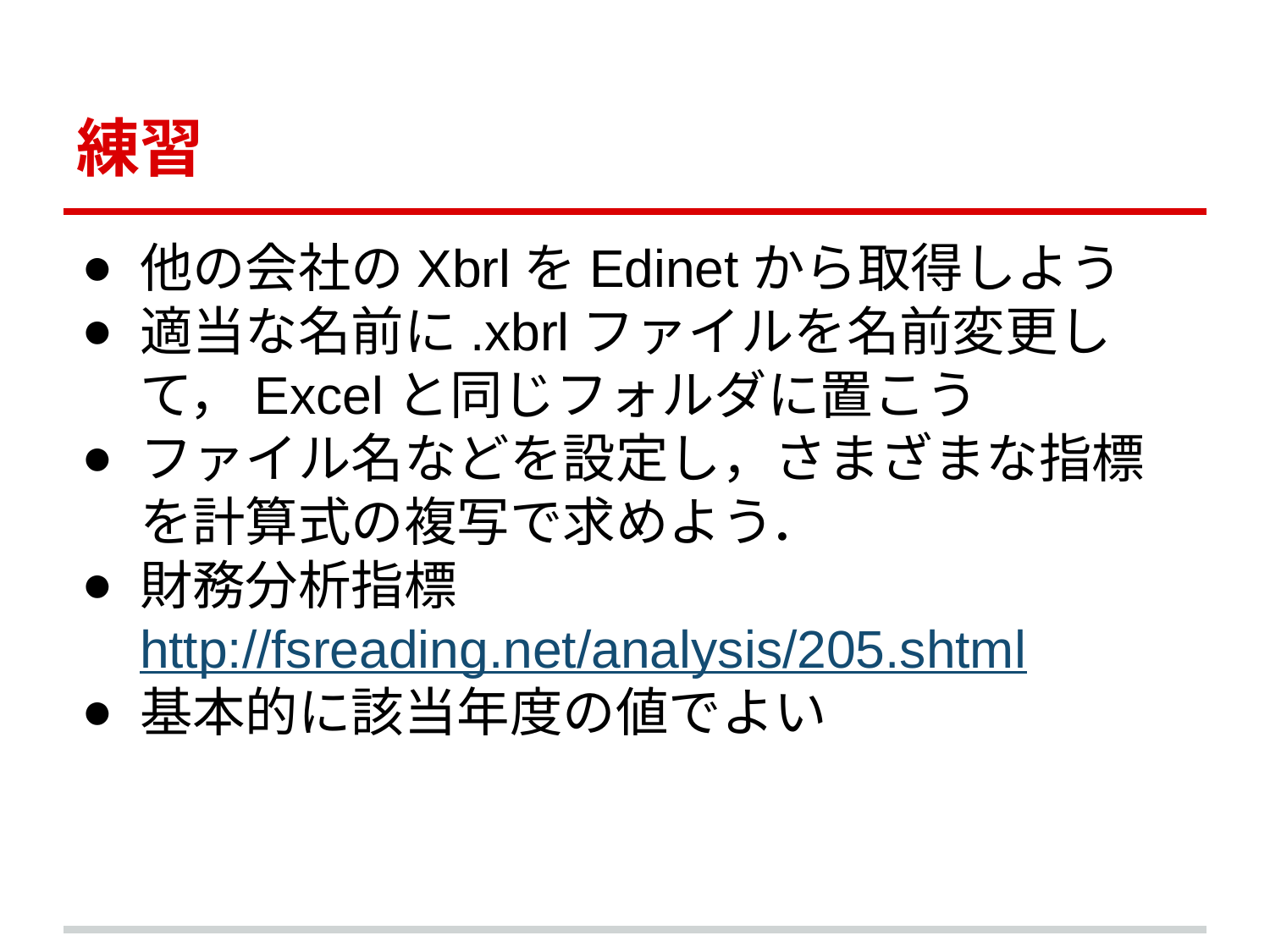

# 練習
他の会社のXbrlをEdinetから取得しよう
適当な名前に.xbrlファイルを名前変更して，Excelと同じフォルダに置こう
ファイル名などを設定し，さまざまな指標を計算式の複写で求めよう．
財務分析指標
http://fsreading.net/analysis/205.shtml
基本的に該当年度の値でよい